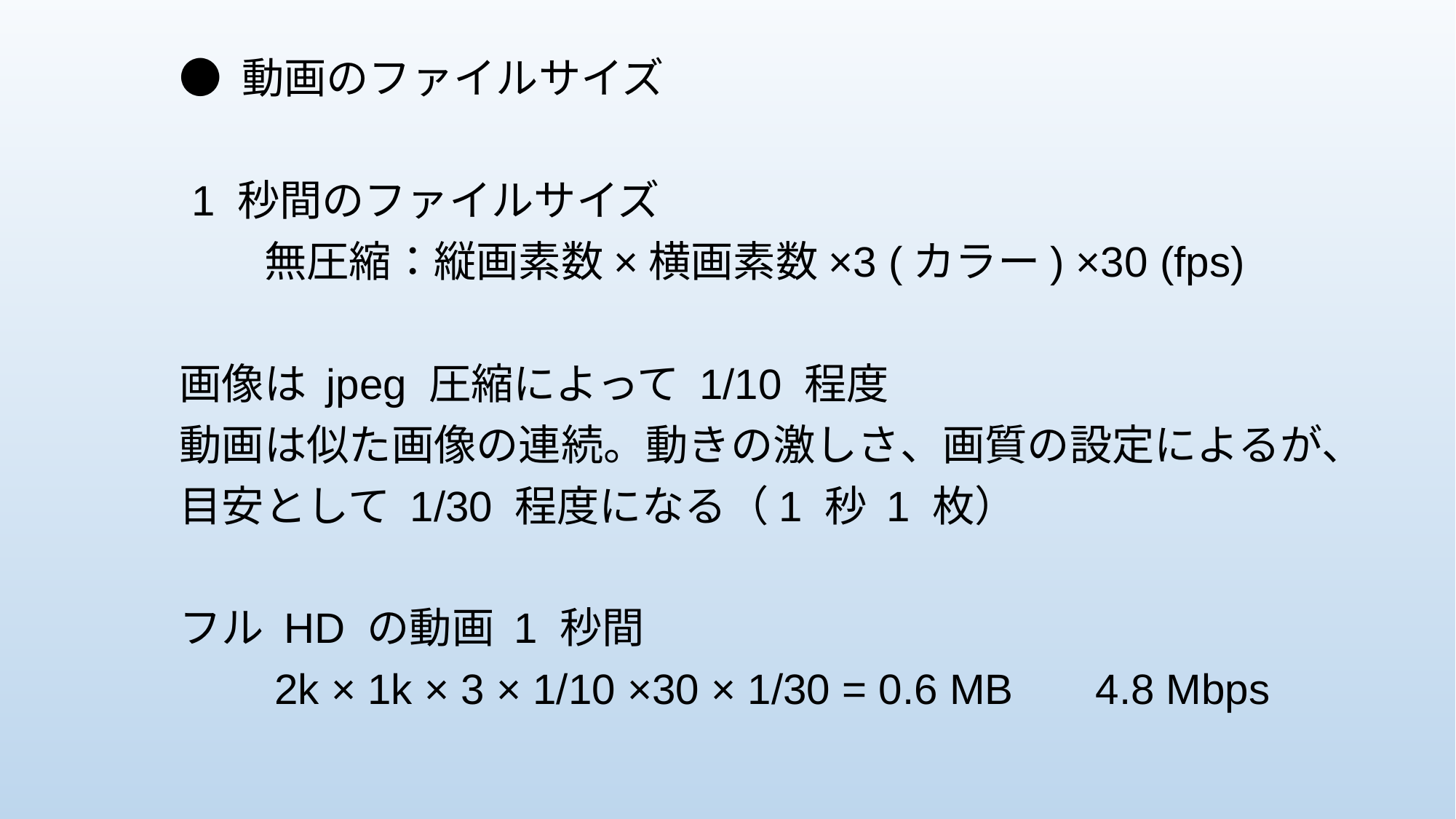

● 動画のファイルサイズ

 1 秒間のファイルサイズ
　　無圧縮：縦画素数×横画素数×3 (カラー) ×30 (fps)

画像は jpeg 圧縮によって 1/10 程度
動画は似た画像の連続。動きの激しさ、画質の設定によるが、目安として 1/30 程度になる（1 秒 1 枚）

フル HD の動画 1 秒間
　　2k × 1k × 3 × 1/10 ×30 × 1/30 = 0.6 MB　  4.8 Mbps